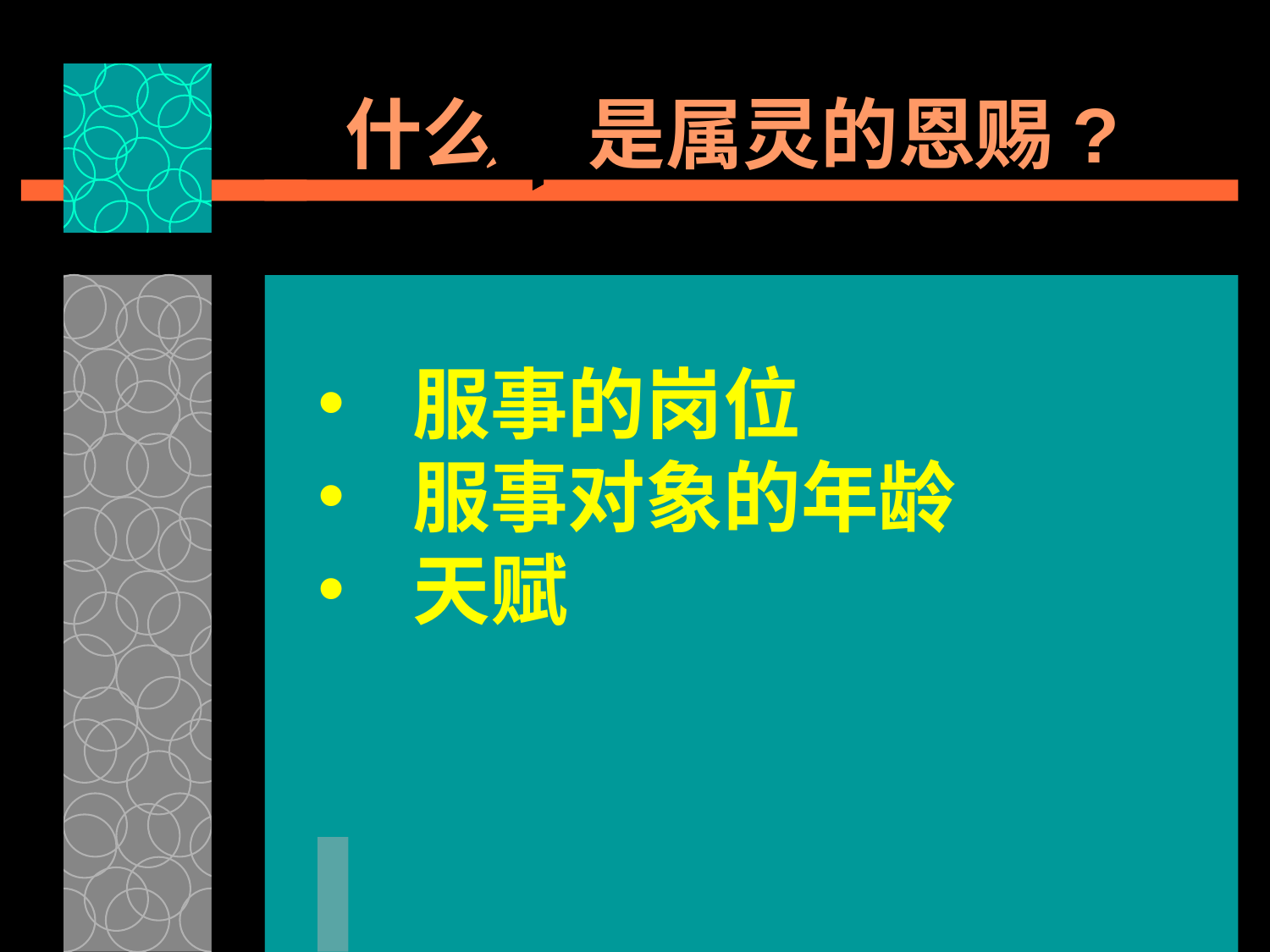

不
# 什么     是属灵的恩赐?
服事的岗位
服事对象的年龄
天赋